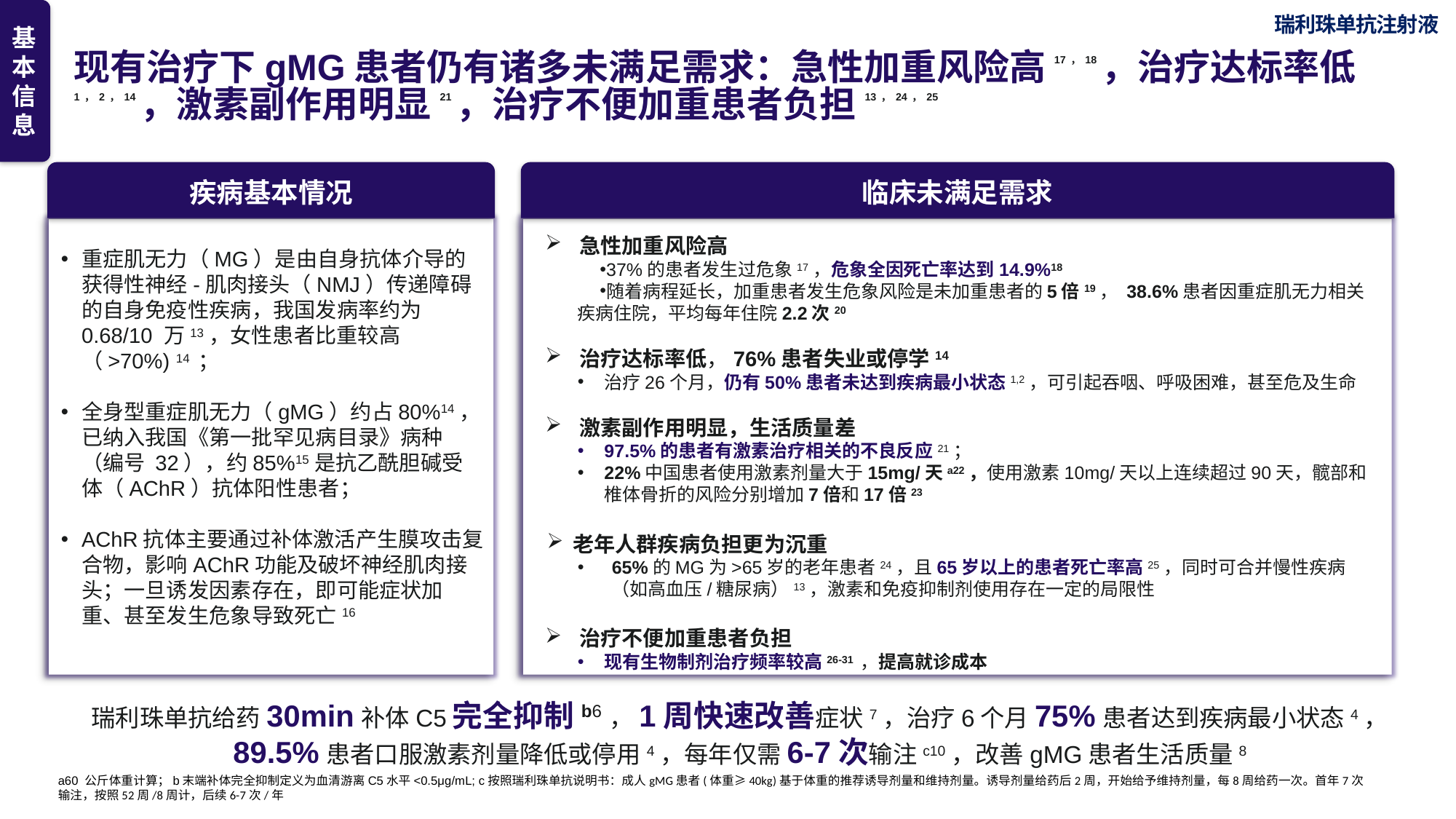

瑞利珠单抗注射液
# 现有治疗下gMG患者仍有诸多未满足需求：急性加重风险高17，18，治疗达标率低1，2，14，激素副作用明显21，治疗不便加重患者负担13，24，25
基本信息
疾病基本情况

临床未满足需求

急性加重风险高
37%的患者发生过危象17，危象全因死亡率达到14.9%18
随着病程延长，加重患者发生危象风险是未加重患者的5倍19， 38.6%患者因重症肌无力相关疾病住院，平均每年住院2.2次20

治疗达标率低，76%患者失业或停学14
治疗26个月，仍有50%患者未达到疾病最小状态1,2，可引起吞咽、呼吸困难，甚至危及生命

激素副作用明显，生活质量差
97.5%的患者有激素治疗相关的不良反应21；
22%中国患者使用激素剂量大于15mg/天a22，使用激素10mg/天以上连续超过90天，髋部和椎体骨折的风险分别增加7倍和17倍23

老年人群疾病负担更为沉重
65%的MG为>65岁的老年患者24，且65岁以上的患者死亡率高25，同时可合并慢性疾病（如高血压/糖尿病）13，激素和免疫抑制剂使用存在一定的局限性

治疗不便加重患者负担
现有生物制剂治疗频率较高26-31 ，提高就诊成本
重症肌无力（MG）是由自身抗体介导的获得性神经-肌肉接头（NMJ）传递障碍的自身免疫性疾病，我国发病率约为0.68/10 万13，女性患者比重较高（>70%) 14 ；

全身型重症肌无力（gMG）约占80%14，已纳入我国《第一批罕见病目录》病种（编号 32），约85%15是抗乙酰胆碱受体（AChR）抗体阳性患者；

AChR抗体主要通过补体激活产生膜攻击复合物，影响AChR功能及破坏神经肌肉接头；一旦诱发因素存在，即可能症状加重、甚至发生危象导致死亡16
瑞利珠单抗给药30min补体C5完全抑制b6，1周快速改善症状7，治疗6个月75%患者达到疾病最小状态4，
89.5%患者口服激素剂量降低或停用4，每年仅需6-7次输注c10，改善gMG患者生活质量8
a60 公斤体重计算；b末端补体完全抑制定义为血清游离C5水平<0.5μg/mL; c按照瑞利珠单抗说明书：成人gMG患者(体重≥40kg)基于体重的推荐诱导剂量和维持剂量。诱导剂量给药后2周，开始给予维持剂量，每8周给药一次。首年7次输注，按照52周/8周计，后续6-7次/年